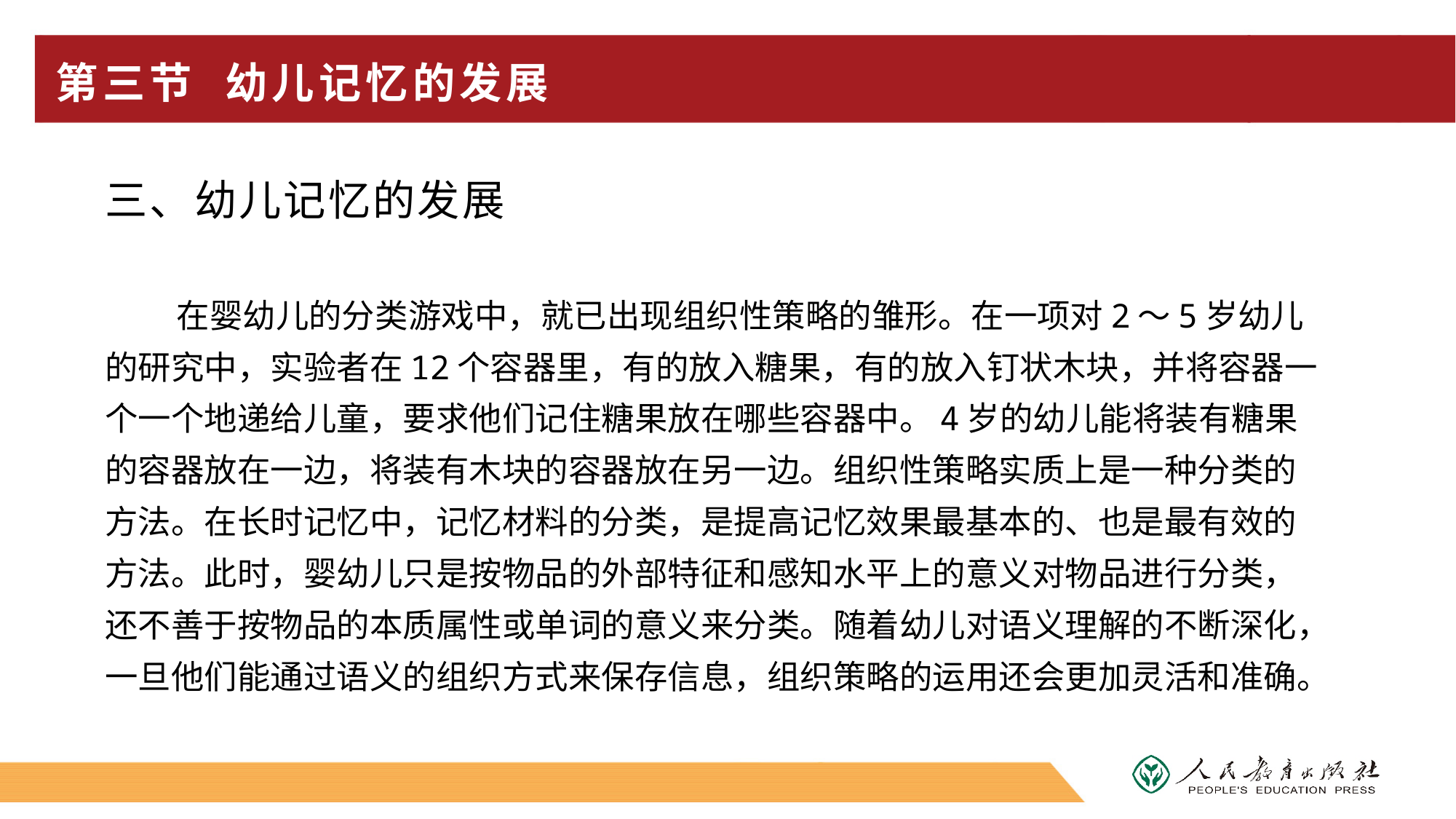

# 第三节  幼儿记忆的发展
三、幼儿记忆的发展
在婴幼儿的分类游戏中，就已出现组织性策略的雏形。在一项对2～5岁幼儿的研究中，实验者在12个容器里，有的放入糖果，有的放入钉状木块，并将容器一个一个地递给儿童，要求他们记住糖果放在哪些容器中。4岁的幼儿能将装有糖果的容器放在一边，将装有木块的容器放在另一边。组织性策略实质上是一种分类的方法。在长时记忆中，记忆材料的分类，是提高记忆效果最基本的、也是最有效的方法。此时，婴幼儿只是按物品的外部特征和感知水平上的意义对物品进行分类，还不善于按物品的本质属性或单词的意义来分类。随着幼儿对语义理解的不断深化，一旦他们能通过语义的组织方式来保存信息，组织策略的运用还会更加灵活和准确。